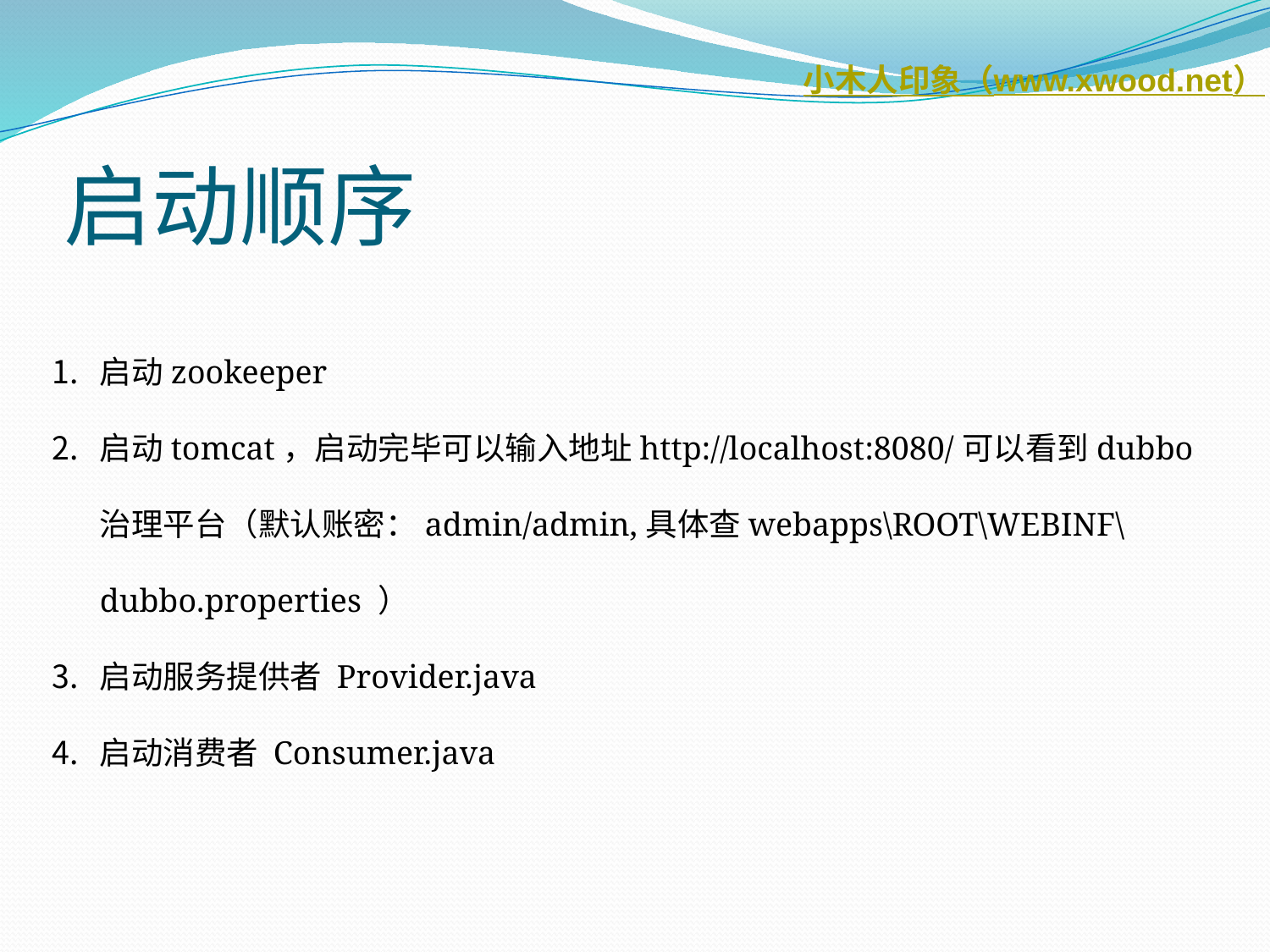

# 启动顺序
启动zookeeper
启动tomcat，启动完毕可以输入地址http://localhost:8080/可以看到dubbo治理平台（默认账密：admin/admin,具体查webapps\ROOT\WEBINF\dubbo.properties ）
启动服务提供者 Provider.java
启动消费者 Consumer.java